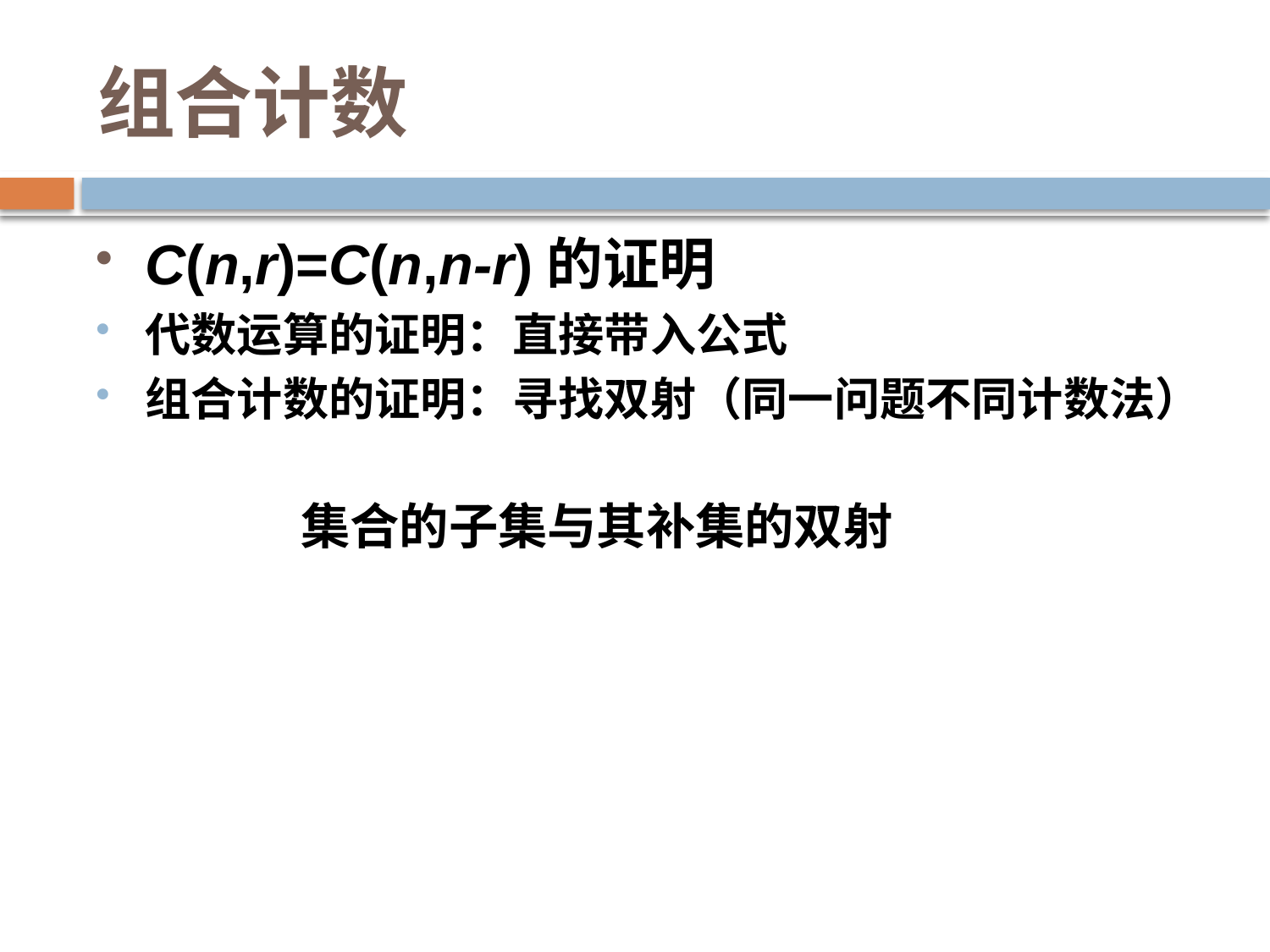

# 组合计数
C(n,r)=C(n,n-r)的证明
代数运算的证明：直接带入公式
组合计数的证明：寻找双射（同一问题不同计数法）

集合的子集与其补集的双射